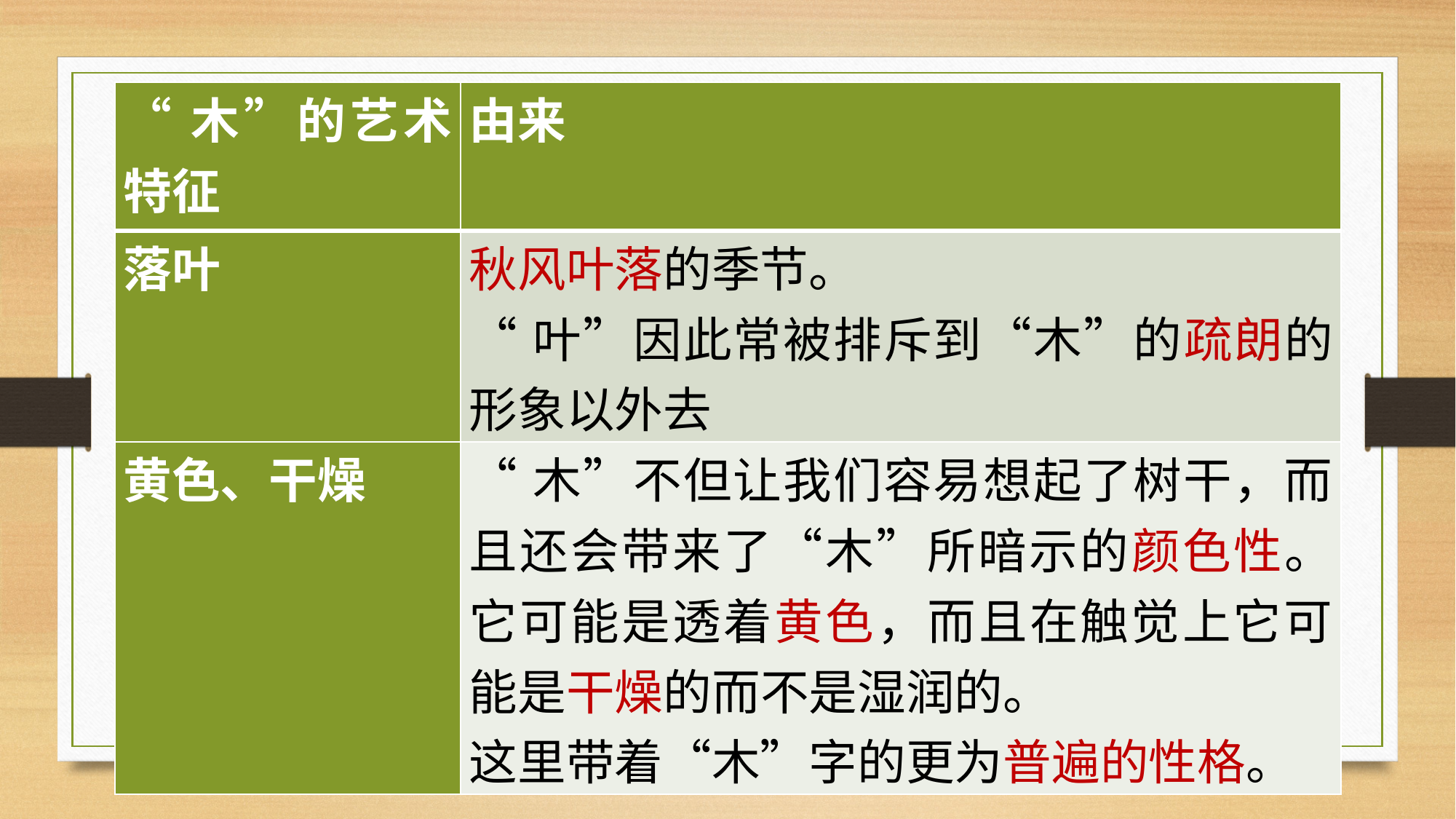

| “木”的艺术特征 | 由来 |
| --- | --- |
| 落叶 | 秋风叶落的季节。 “叶”因此常被排斥到“木”的疏朗的形象以外去 |
| 黄色、干燥 | “木”不但让我们容易想起了树干，而且还会带来了“木”所暗示的颜色性。它可能是透着黄色，而且在触觉上它可能是干燥的而不是湿润的。 这里带着“木”字的更为普遍的性格。 |